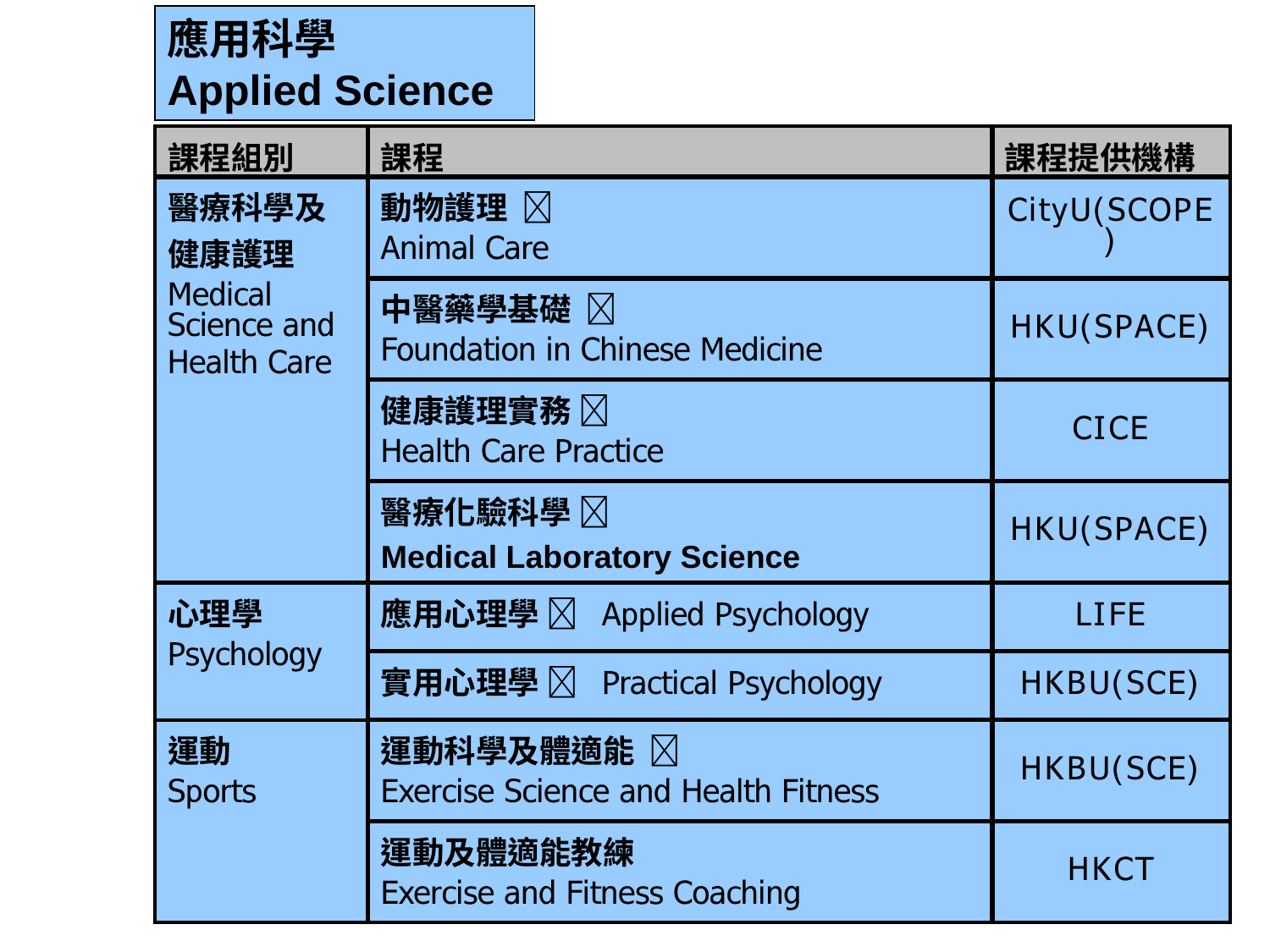

應用科學
Applied Science
| 課程組別 | 課程 | 課程提供機構 |
| --- | --- | --- |
| 醫療科學及健康護理 Medical Science and Health Care | 動物護理 Δ Animal Care | CityU(SCOPE) |
|  | 中醫藥學基礎 Δ Foundation in Chinese Medicine | HKU(SPACE) |
|  | 健康護理實務 Δ Health Care Practice | CICE |
|  | 醫療化驗科學 Δ Medical Laboratory Science | HKU(SPACE) |
| 心理學 Psychology | 應用心理學 Δ Applied Psychology | LIFE |
|  | 實用心理學 Δ Practical Psychology | HKBU(SCE) |
| 運動 Sports | 運動科學及體適能 Δ Exercise Science and Health Fitness | HKBU(SCE) |
|  | 運動及體適能教練 Exercise and Fitness Coaching | HKCT |